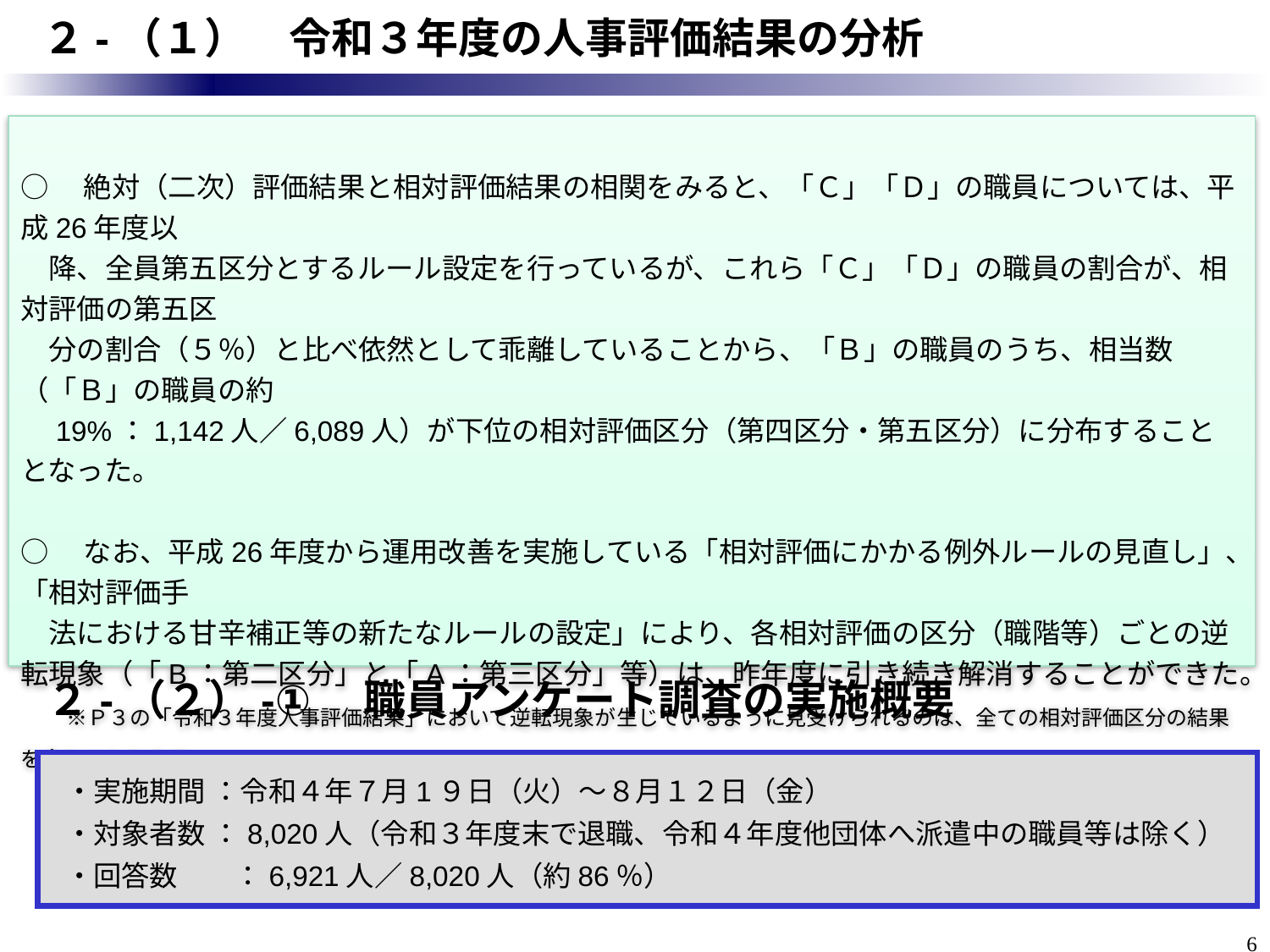

# ２-（１）　令和３年度の人事評価結果の分析

○　絶対（二次）評価結果と相対評価結果の相関をみると、「Ｃ」「Ｄ」の職員については、平成26年度以
　降、全員第五区分とするルール設定を行っているが、これら「Ｃ」「Ｄ」の職員の割合が、相対評価の第五区
　分の割合（５％）と比べ依然として乖離していることから、「Ｂ」の職員のうち、相当数（「Ｂ」の職員の約
　19%：1,142人／6,089人）が下位の相対評価区分（第四区分・第五区分）に分布することとなった。

○　なお、平成26年度から運用改善を実施している「相対評価にかかる例外ルールの見直し」、「相対評価手
　法における甘辛補正等の新たなルールの設定」により、各相対評価の区分（職階等）ごとの逆転現象（「B：第二区分」と「A：第三区分」等）は、昨年度に引き続き解消することができた。
　　※Ｐ３の「令和３年度人事評価結果」において逆転現象が生じているように見受けられるのは、全ての相対評価区分の結果を合わせたもので
　　　　あるため。
２-（２）-①　職員アンケート調査の実施概要
・実施期間 ：令和４年７月1９日（火）～８月１２日（金）
・対象者数 ：8,020人（令和３年度末で退職、令和４年度他団体へ派遣中の職員等は除く）
・回答数　　：6,921人／8,020人（約86％）
6